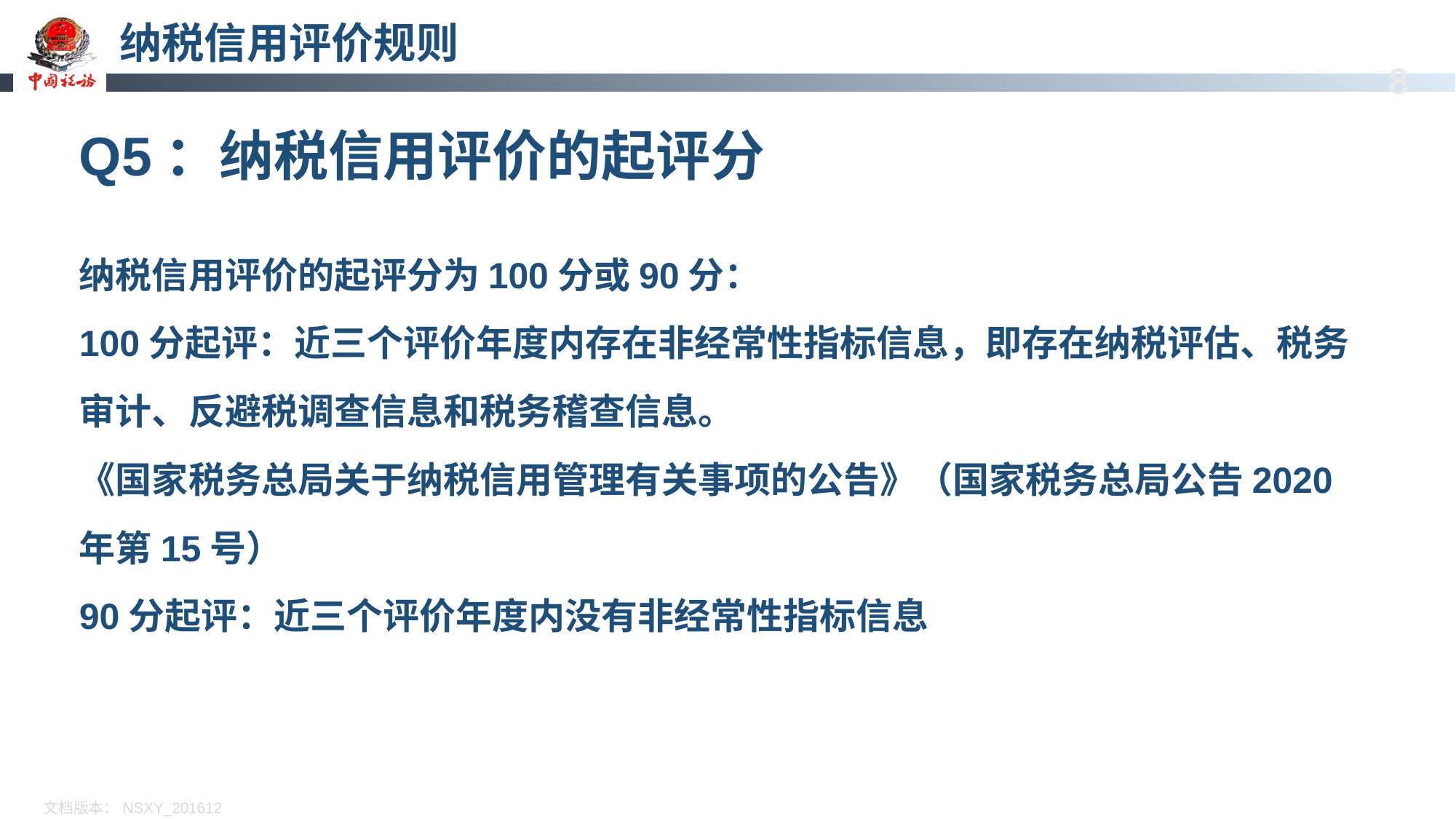

# 纳税信用评价规则
Q5：纳税信用评价的起评分
纳税信用评价的起评分为100分或90分：
100分起评：近三个评价年度内存在非经常性指标信息，即存在纳税评估、税务审计、反避税调查信息和税务稽查信息。
《国家税务总局关于纳税信用管理有关事项的公告》（国家税务总局公告2020年第15号）
90分起评：近三个评价年度内没有非经常性指标信息